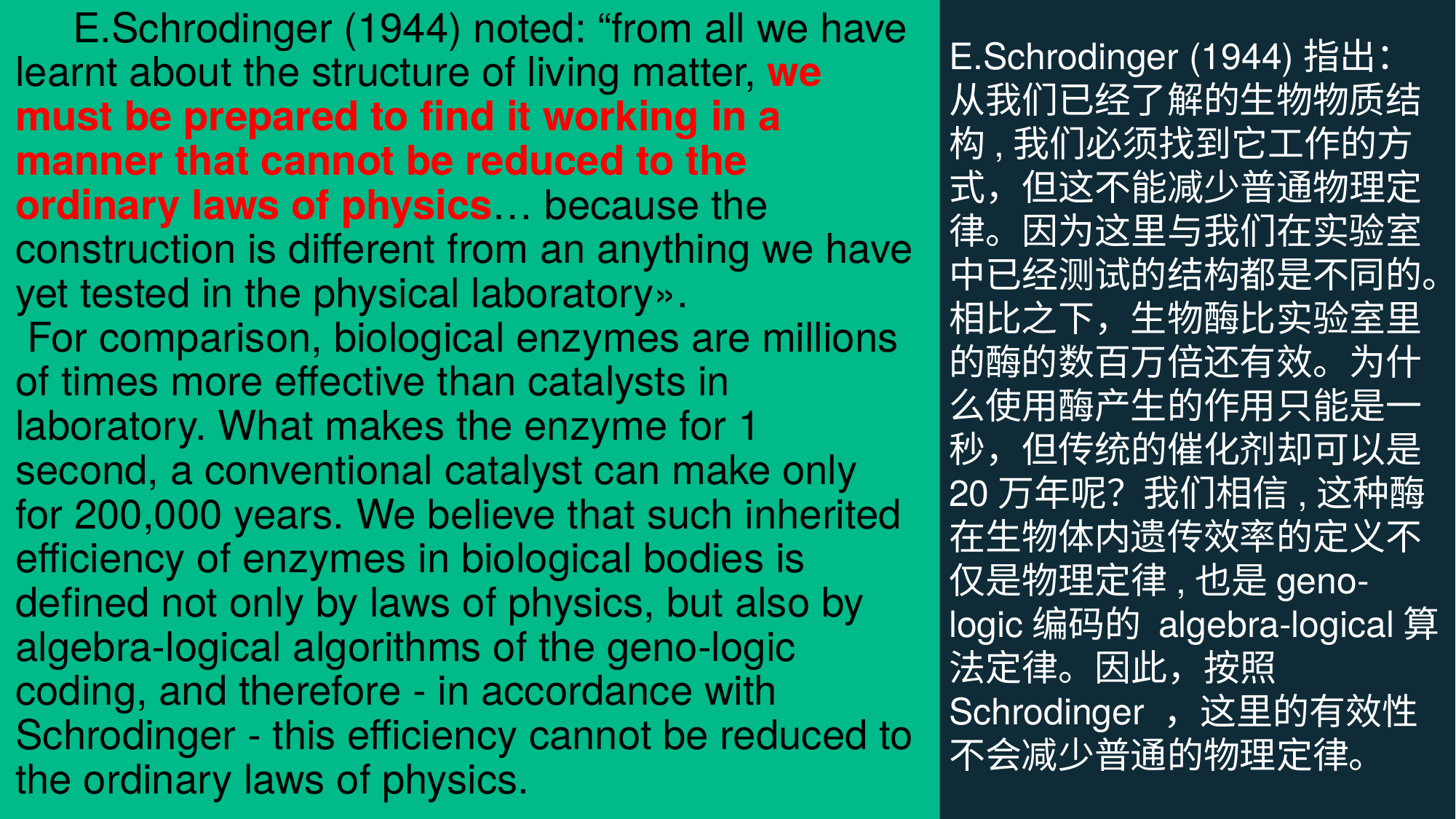

E.Schrodinger (1944) noted: “from all we have learnt about the structure of living matter, we must be prepared to find it working in a manner that cannot be reduced to the ordinary laws of physics… because the construction is different from an anything we have yet tested in the physical laboratory».
 For comparison, biological enzymes are millions of times more effective than catalysts in laboratory. What makes the enzyme for 1 second, a conventional catalyst can make only for 200,000 years. We believe that such inherited efficiency of enzymes in biological bodies is defined not only by laws of physics, but also by algebra-logical algorithms of the geno-logic coding, and therefore - in accordance with Schrodinger - this efficiency cannot be reduced to the ordinary laws of physics.
E.Schrodinger (1944)指出：从我们已经了解的生物物质结构,我们必须找到它工作的方式，但这不能减少普通物理定律。因为这里与我们在实验室中已经测试的结构都是不同的。
相比之下，生物酶比实验室里的酶的数百万倍还有效。为什么使用酶产生的作用只能是一秒，但传统的催化剂却可以是20万年呢？我们相信,这种酶在生物体内遗传效率的定义不仅是物理定律,也是geno-logic编码的 algebra-logical算法定律。因此，按照Schrodinger ，这里的有效性不会减少普通的物理定律。